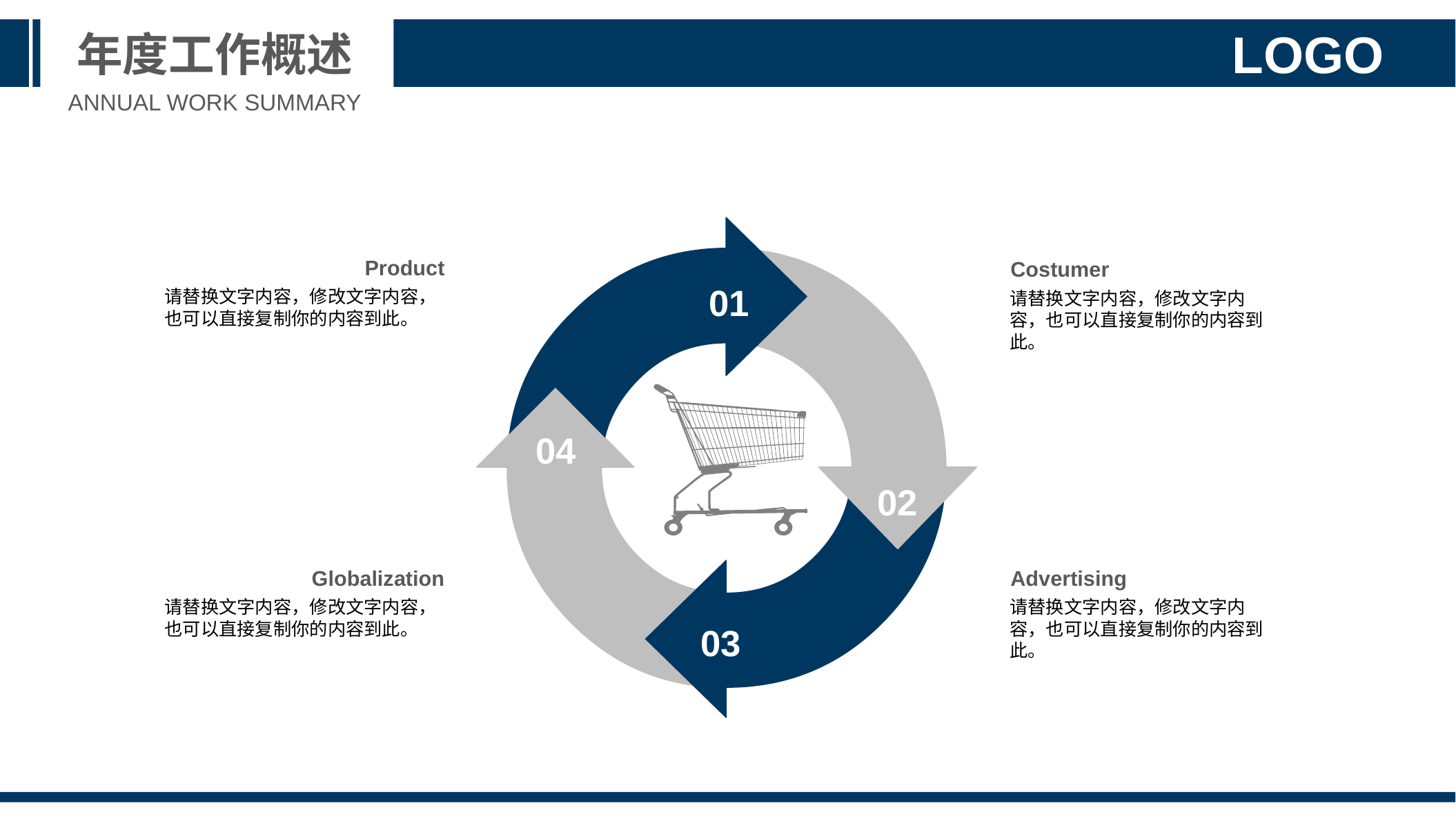

年度工作概述
LOGO
ANNUAL WORK SUMMARY

Product
请替换文字内容，修改文字内容，也可以直接复制你的内容到此。
Costumer
请替换文字内容，修改文字内容，也可以直接复制你的内容到此。
01
04
02
Advertising
请替换文字内容，修改文字内容，也可以直接复制你的内容到此。
Globalization
请替换文字内容，修改文字内容，也可以直接复制你的内容到此。
03